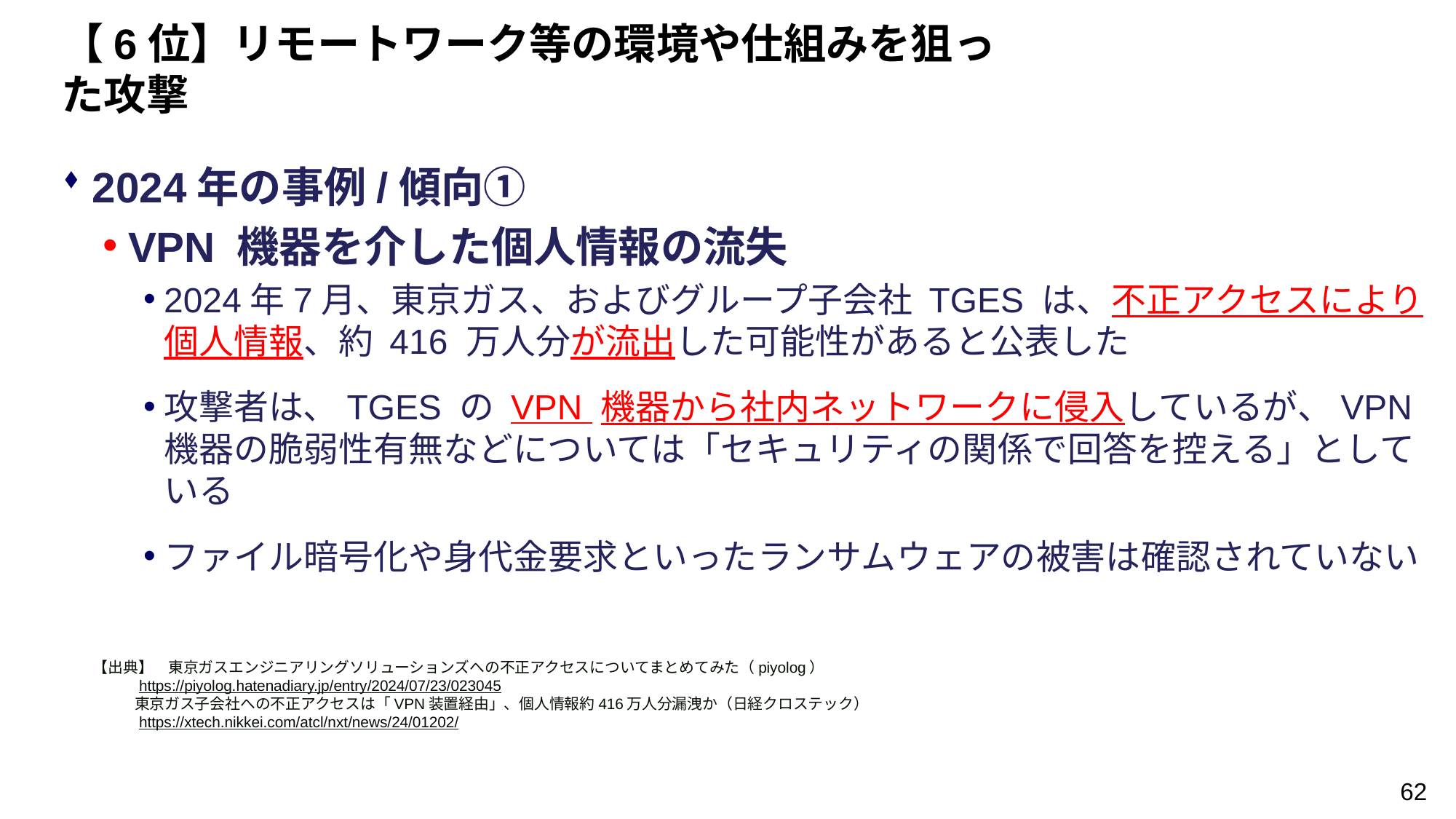

【6位】リモートワーク等の環境や仕組みを狙った攻撃
2024年の事例/傾向①
VPN 機器を介した個人情報の流失
2024年7月、東京ガス、およびグループ子会社 TGES は、不正アクセスにより個人情報、約 416 万人分が流出した可能性があると公表した

攻撃者は、TGES の VPN 機器から社内ネットワークに侵入しているが、VPN 機器の脆弱性有無などについては「セキュリティの関係で回答を控える」としている

ファイル暗号化や身代金要求といったランサムウェアの被害は確認されていない

【出典】　東京ガスエンジニアリングソリューションズへの不正アクセスについてまとめてみた（piyolog）
           https://piyolog.hatenadiary.jp/entry/2024/07/23/023045
           東京ガス子会社への不正アクセスは「VPN装置経由」、個人情報約416万人分漏洩か（日経クロステック）
           https://xtech.nikkei.com/atcl/nxt/news/24/01202/
62